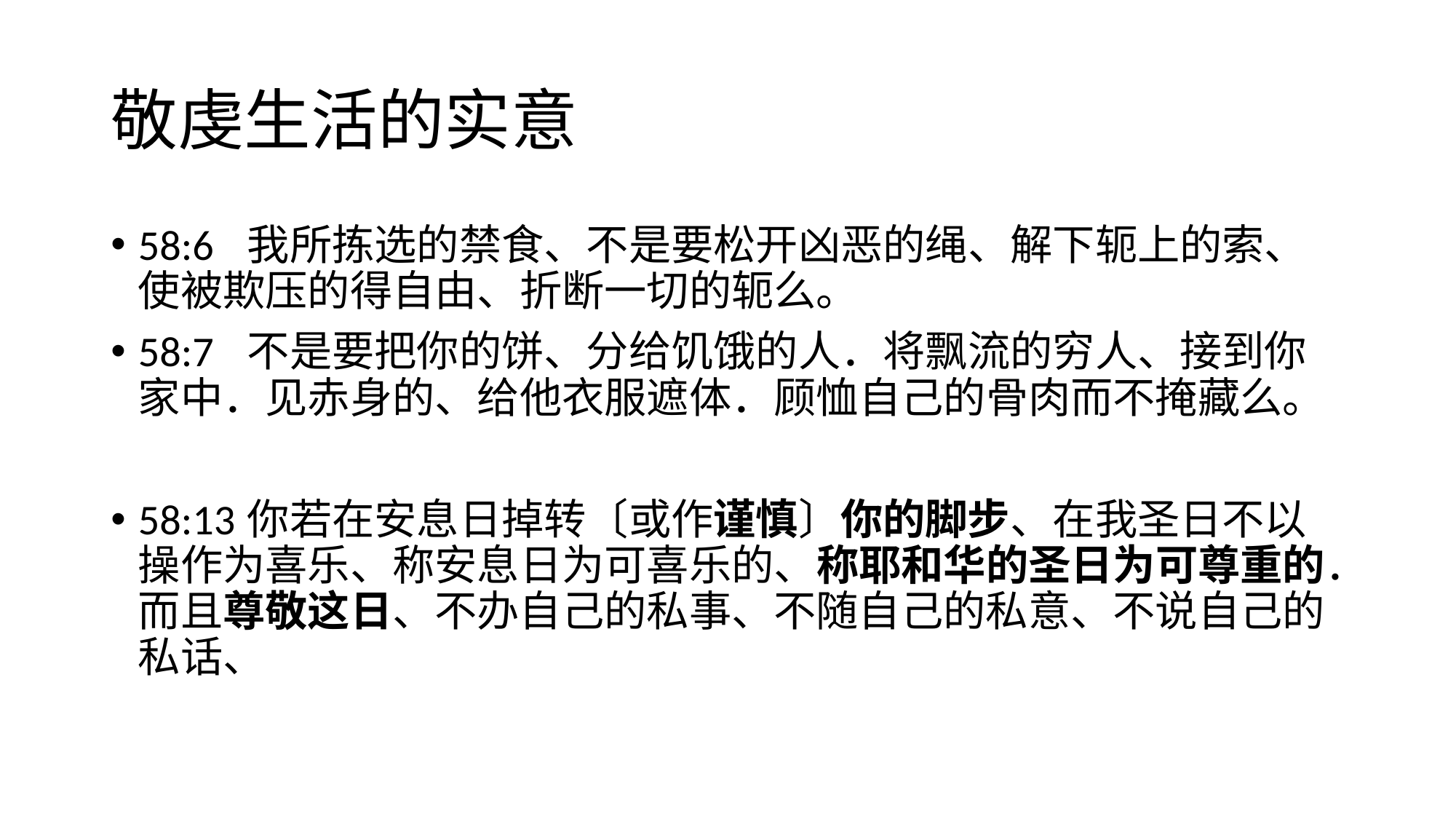

# 敬虔生活的实意
58:6	我所拣选的禁食、不是要松开凶恶的绳、解下轭上的索、使被欺压的得自由、折断一切的轭么。
58:7	不是要把你的饼、分给饥饿的人．将飘流的穷人、接到你家中．见赤身的、给他衣服遮体．顾恤自己的骨肉而不掩藏么。

58:13	你若在安息日掉转〔或作谨慎〕你的脚步、在我圣日不以操作为喜乐、称安息日为可喜乐的、称耶和华的圣日为可尊重的．而且尊敬这日、不办自己的私事、不随自己的私意、不说自己的私话、